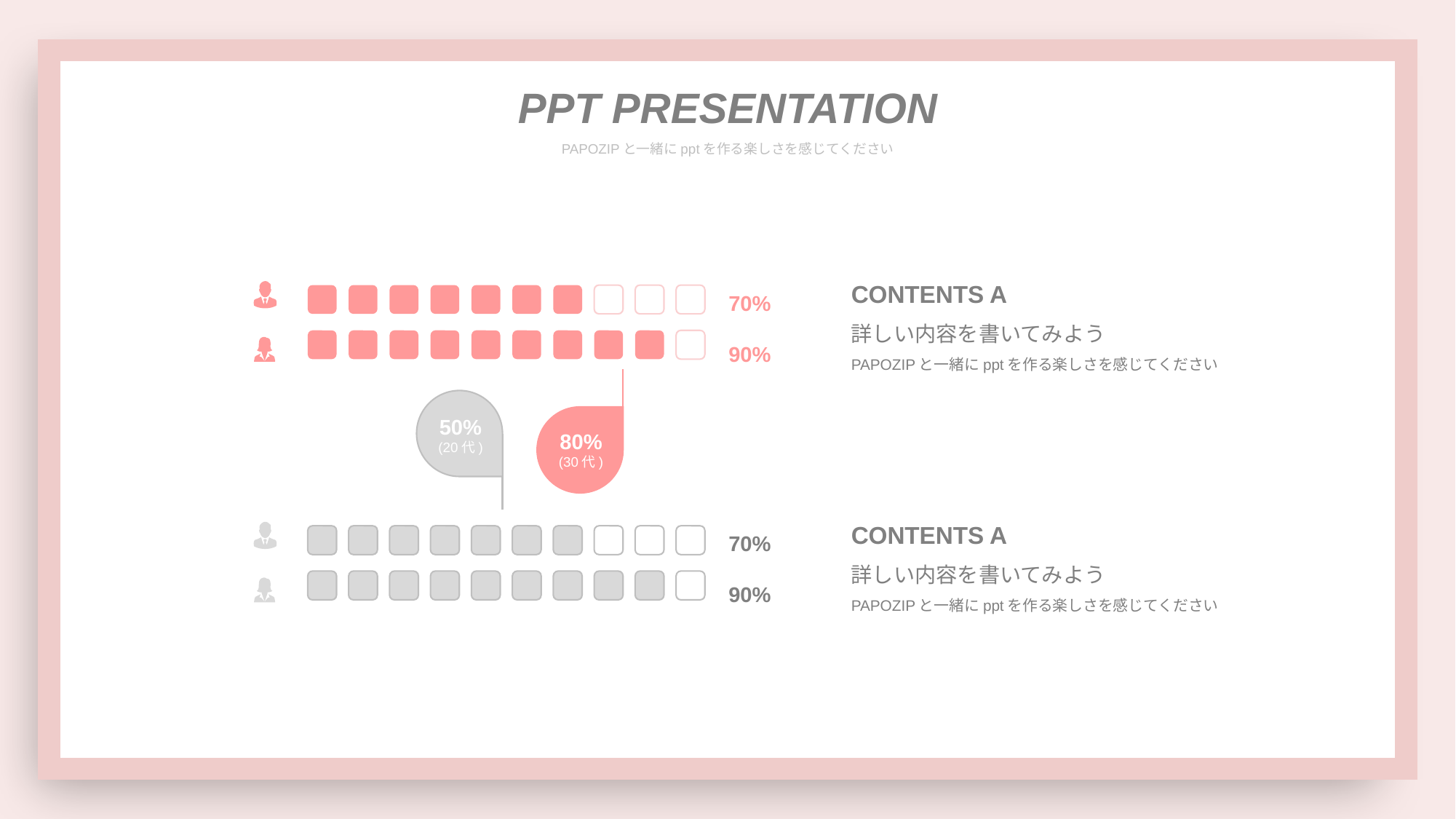

PPT PRESENTATION
PAPOZIPと一緒にpptを作る楽しさを感じてください
70%
90%
CONTENTS A
詳しい内容を書いてみよう
PAPOZIPと一緒にpptを作る楽しさを感じてください

80%
(30代)

50%
(20代)
70%
90%
CONTENTS A
詳しい内容を書いてみよう
PAPOZIPと一緒にpptを作る楽しさを感じてください